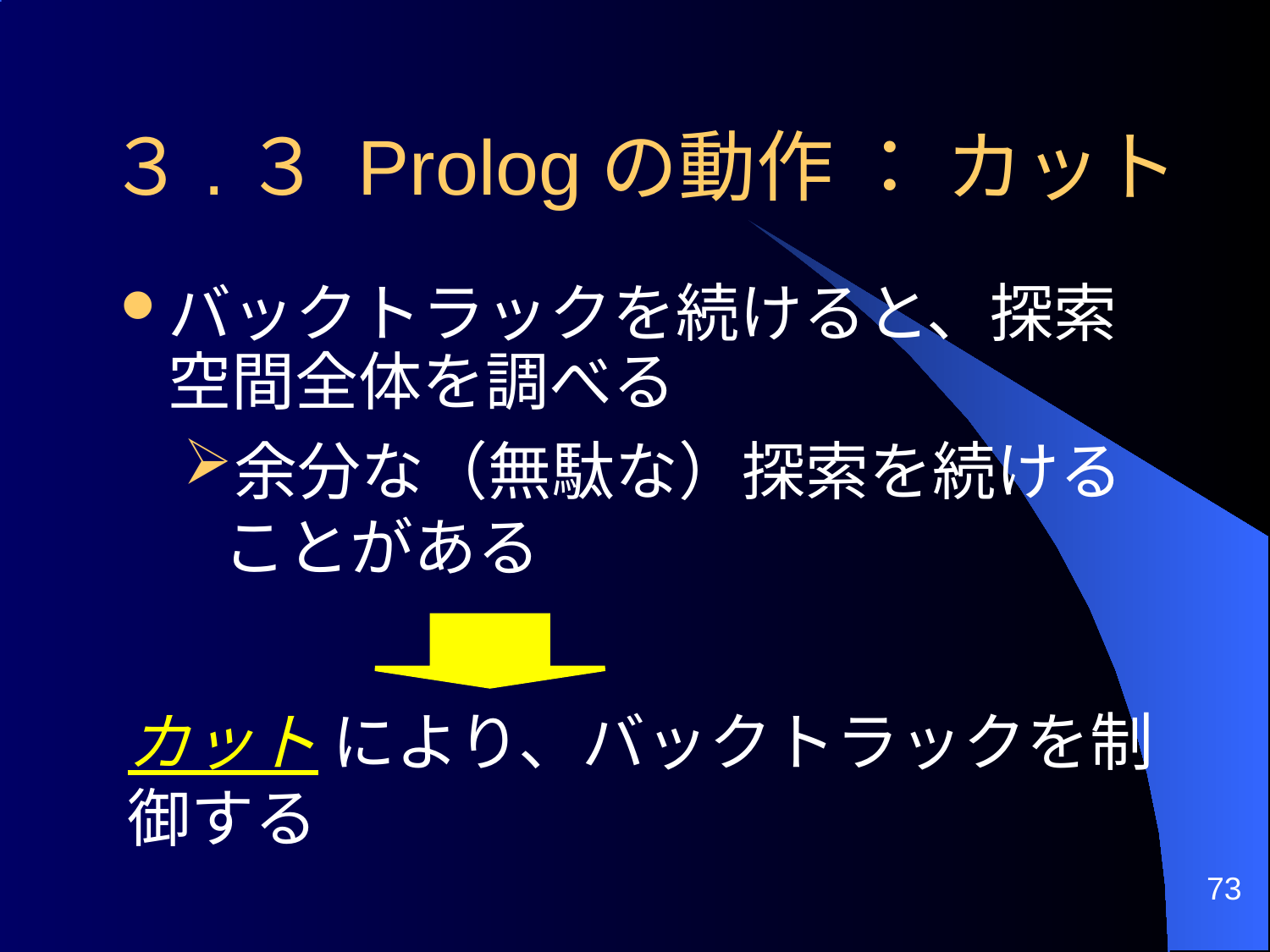

３.３ Prologの動作 ： カット
バックトラックを続けると、探索空間全体を調べる
余分な（無駄な）探索を続けることがある

カット により、バックトラックを制御する
73